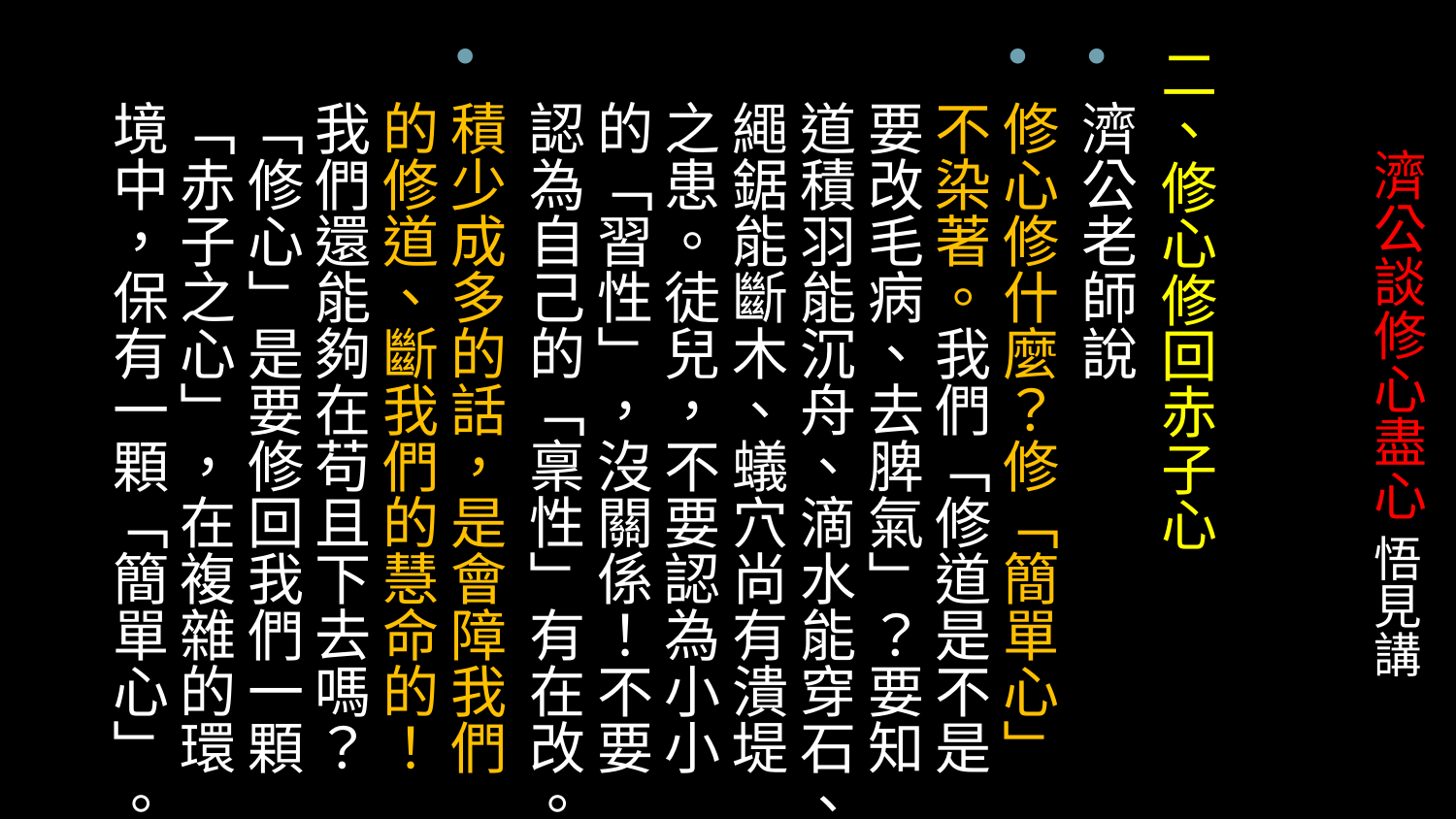

二、修心修回赤子心
濟公老師說
修心修什麼？修「簡單心」不染著。我們「修道是不是要改毛病、去脾氣」？要知道積羽能沉舟、滴水能穿石、繩鋸能斷木、蟻穴尚有潰堤之患。徒兒，不要認為小小的「習性」，沒關係！不要認為自己的「稟性」有在改。
積少成多的話，是會障我們的修道、斷我們的慧命的！我們還能夠在苟且下去嗎？「修心」是要修回我們一顆「赤子之心」，在複雜的環境中，保有一顆「簡單心」。

# 濟公談修心盡心 悟見講